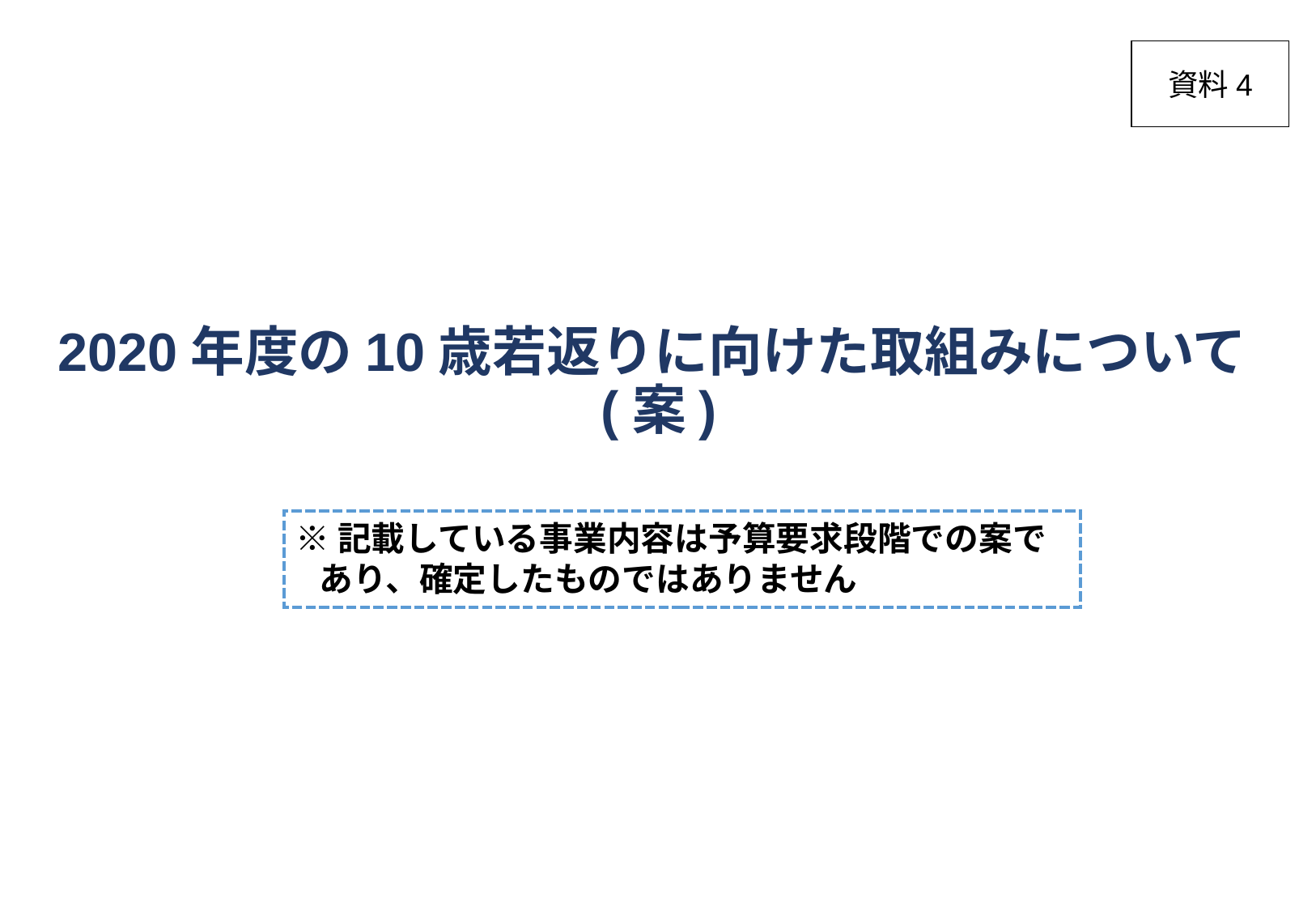

資料4
2020年度の10歳若返りに向けた取組みについて(案)
※記載している事業内容は予算要求段階での案であり、確定したものではありません
1